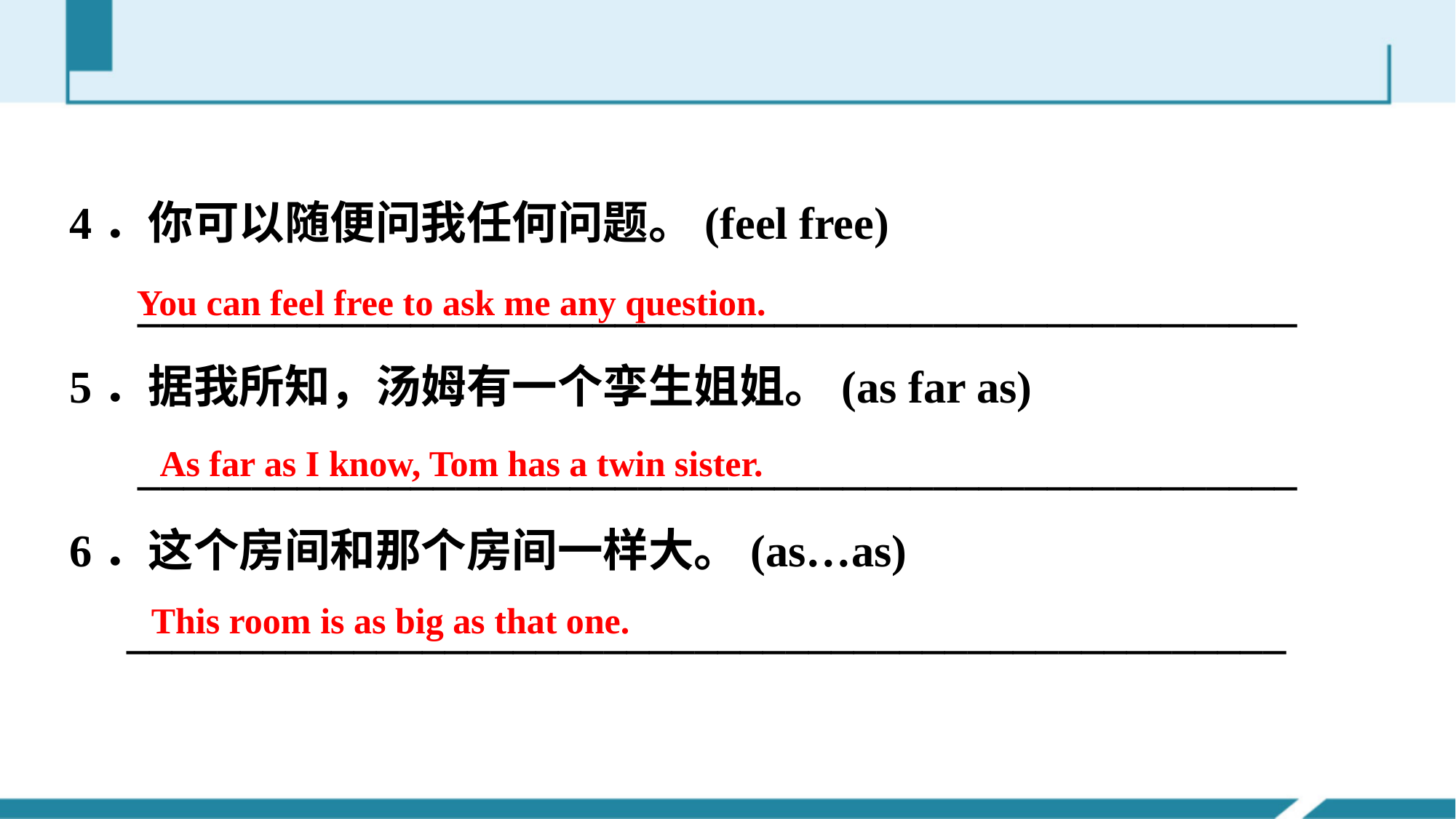

4．你可以随便问我任何问题。(feel free)
      ___________________________________________________
5．据我所知，汤姆有一个孪生姐姐。(as far as)
      ___________________________________________________
6．这个房间和那个房间一样大。(as…as)
     ___________________________________________________
You can feel free to ask me any question.
As far as I know, Tom has a twin sister.
This room is as big as that one.